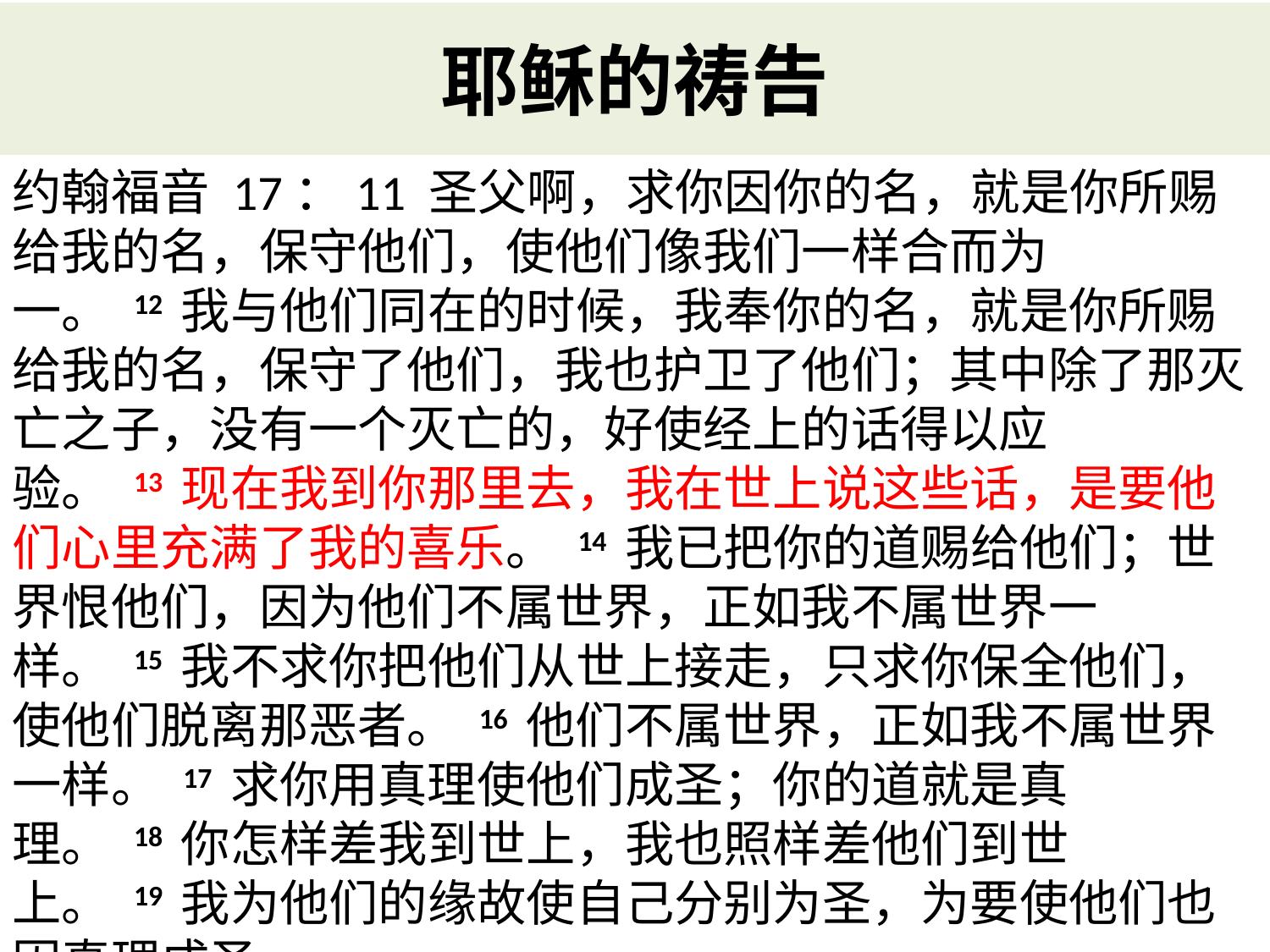

# 耶稣的祷告
约翰福音 17：11 圣父啊，求你因你的名，就是你所赐给我的名，保守他们，使他们像我们一样合而为一。 12 我与他们同在的时候，我奉你的名，就是你所赐给我的名，保守了他们，我也护卫了他们；其中除了那灭亡之子，没有一个灭亡的，好使经上的话得以应验。 13 现在我到你那里去，我在世上说这些话，是要他们心里充满了我的喜乐。 14 我已把你的道赐给他们；世界恨他们，因为他们不属世界，正如我不属世界一样。 15 我不求你把他们从世上接走，只求你保全他们，使他们脱离那恶者。 16 他们不属世界，正如我不属世界一样。 17 求你用真理使他们成圣；你的道就是真理。 18 你怎样差我到世上，我也照样差他们到世上。 19 我为他们的缘故使自己分别为圣，为要使他们也因真理成圣。